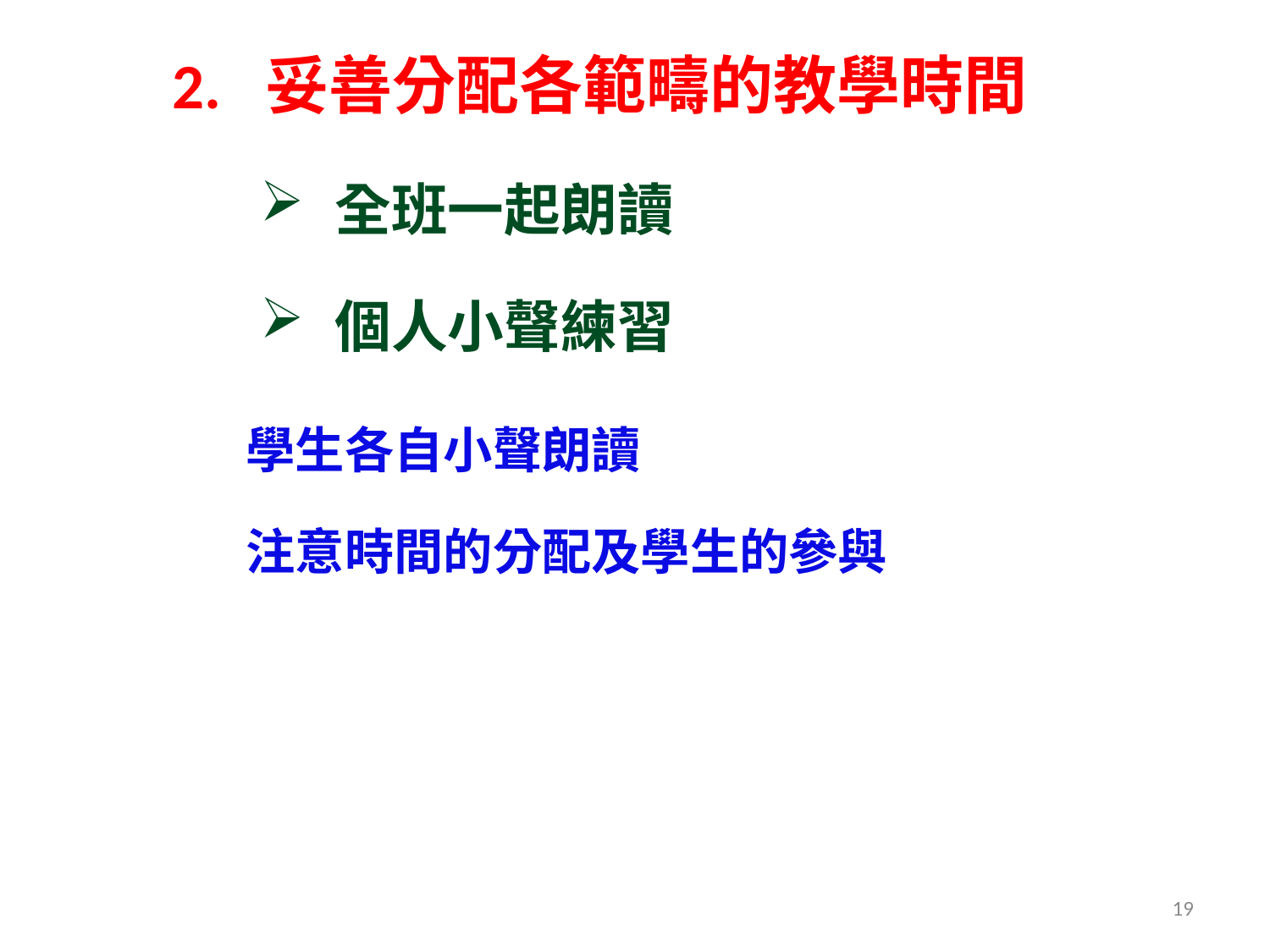

2.  妥善分配各範疇的教學時間
全班一起朗讀
個人小聲練習
學生各自小聲朗讀
注意時間的分配及學生的參與

19